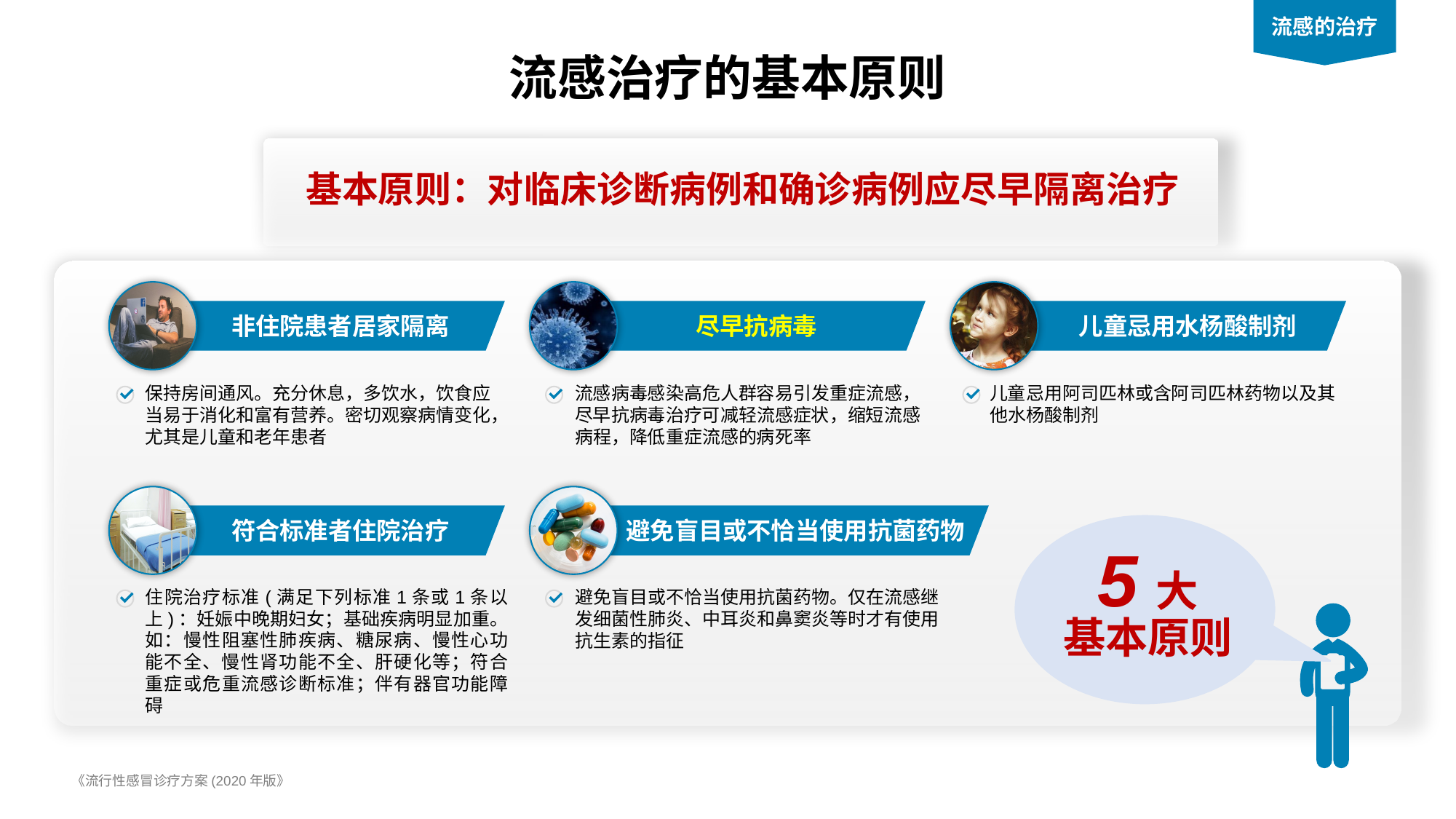

流感的治疗
流感治疗的基本原则

基本原则：对临床诊断病例和确诊病例应尽早隔离治疗

非住院患者居家隔离
尽早抗病毒
儿童忌用水杨酸制剂
保持房间通风。充分休息，多饮水，饮食应当易于消化和富有营养。密切观察病情变化，尤其是儿童和老年患者
流感病毒感染高危人群容易引发重症流感，尽早抗病毒治疗可减轻流感症状，缩短流感病程，降低重症流感的病死率
儿童忌用阿司匹林或含阿司匹林药物以及其他水杨酸制剂

符合标准者住院治疗
避免盲目或不恰当使用抗菌药物

5大
基本原则

住院治疗标准(满足下列标准1条或1条以上)：妊娠中晚期妇女；基础疾病明显加重。如：慢性阻塞性肺疾病、糖尿病、慢性心功能不全、慢性肾功能不全、肝硬化等；符合重症或危重流感诊断标准；伴有器官功能障碍
避免盲目或不恰当使用抗菌药物。仅在流感继发细菌性肺炎、中耳炎和鼻窦炎等时才有使用抗生素的指征

《流行性感冒诊疗方案(2020年版》